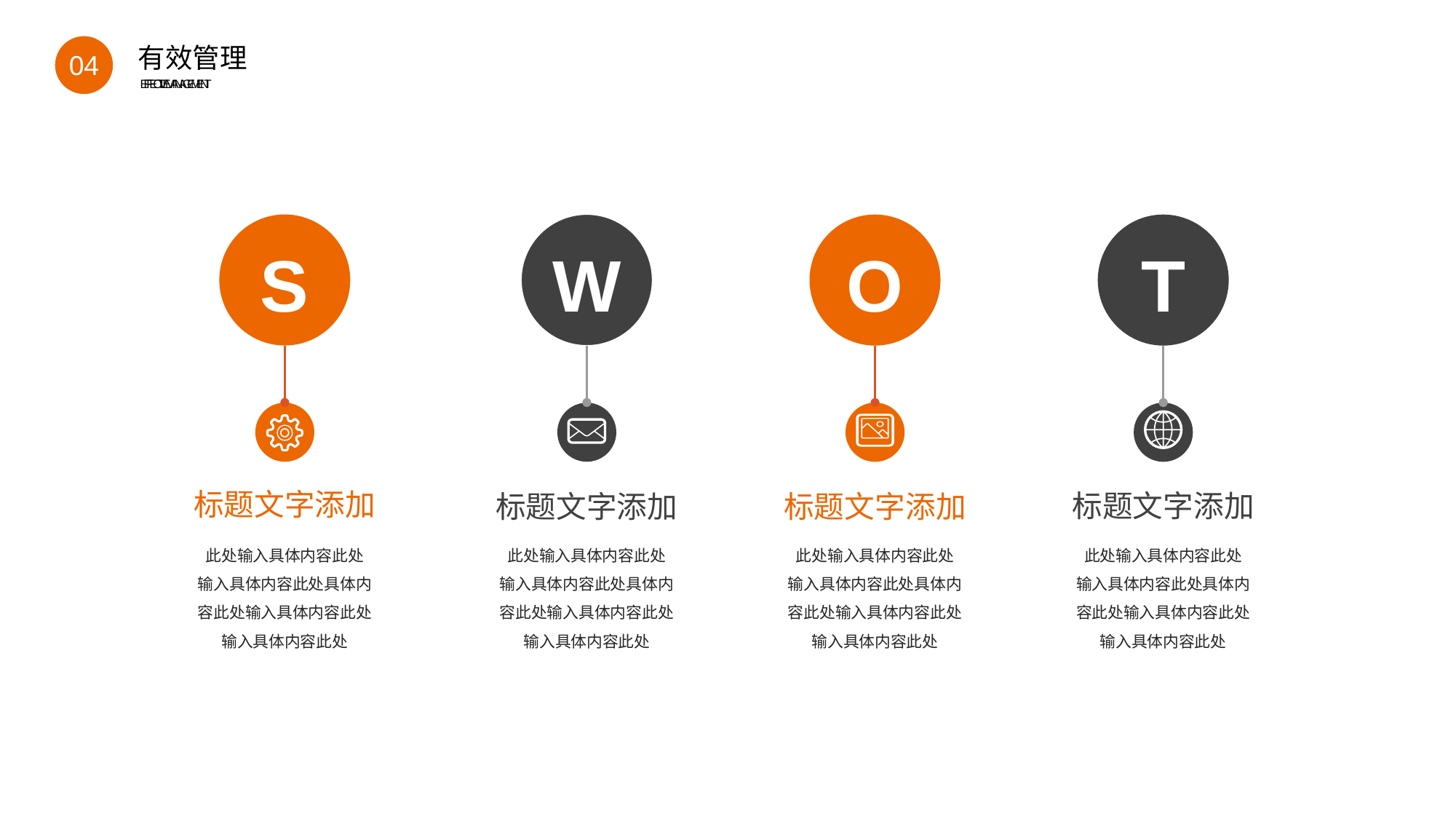

BY YUSHEN

04
有效管理
EFFECTIVE MANAGEMENT
S

标题文字添加
此处输入具体内容此处
输入具体内容此处具体内容此处输入具体内容此处输入具体内容此处
W

标题文字添加
此处输入具体内容此处
输入具体内容此处具体内容此处输入具体内容此处输入具体内容此处
T

标题文字添加
此处输入具体内容此处
输入具体内容此处具体内容此处输入具体内容此处输入具体内容此处
O

标题文字添加
此处输入具体内容此处
输入具体内容此处具体内容此处输入具体内容此处输入具体内容此处